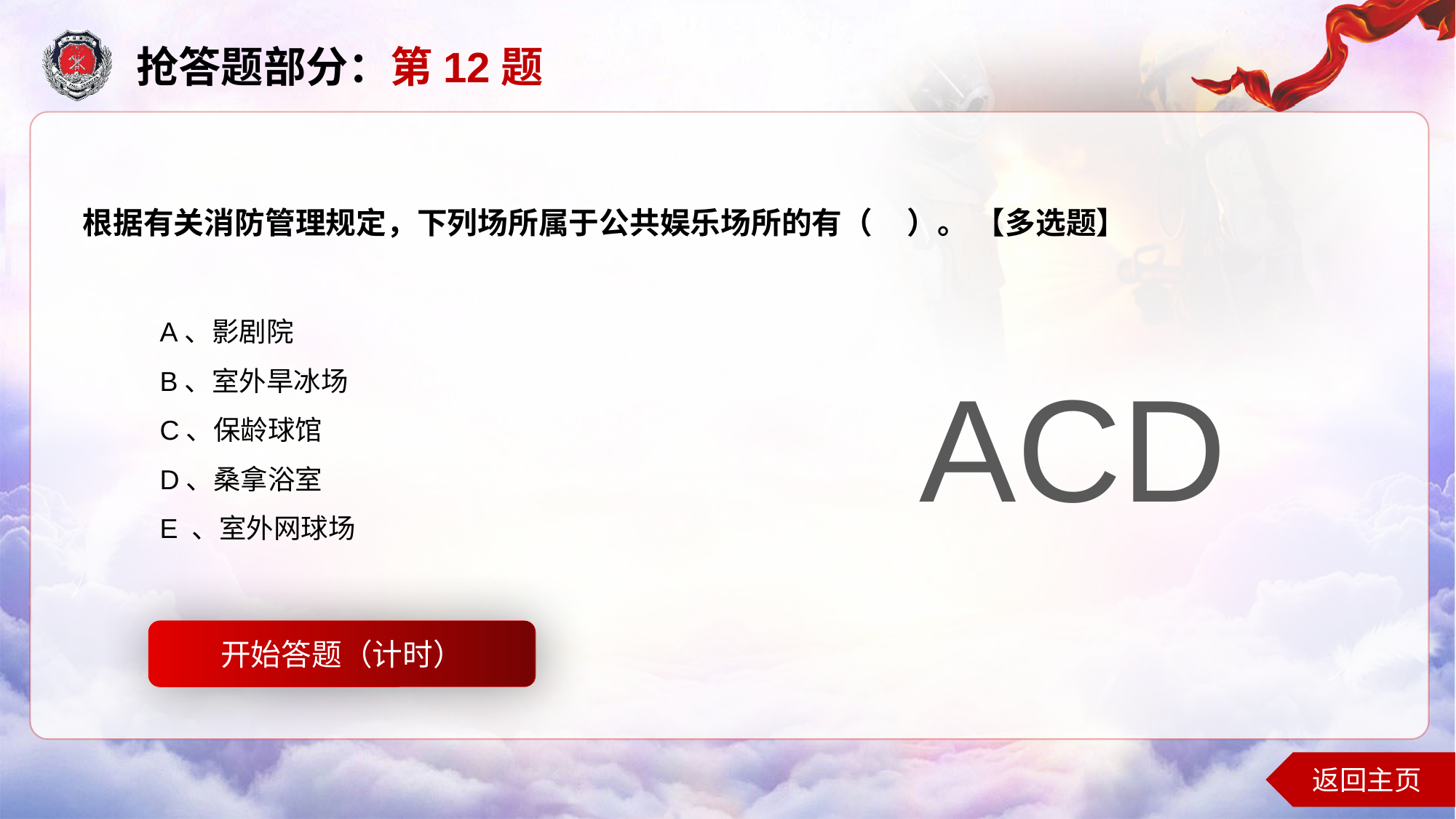

抢答题部分：第12题
根据有关消防管理规定，下列场所属于公共娱乐场所的有（     ）。 【多选题】
A、影剧院
B、室外旱冰场
C、保龄球馆
D、桑拿浴室
E 、室外网球场
ACD
开始答题（计时）
开始答题
返回主页